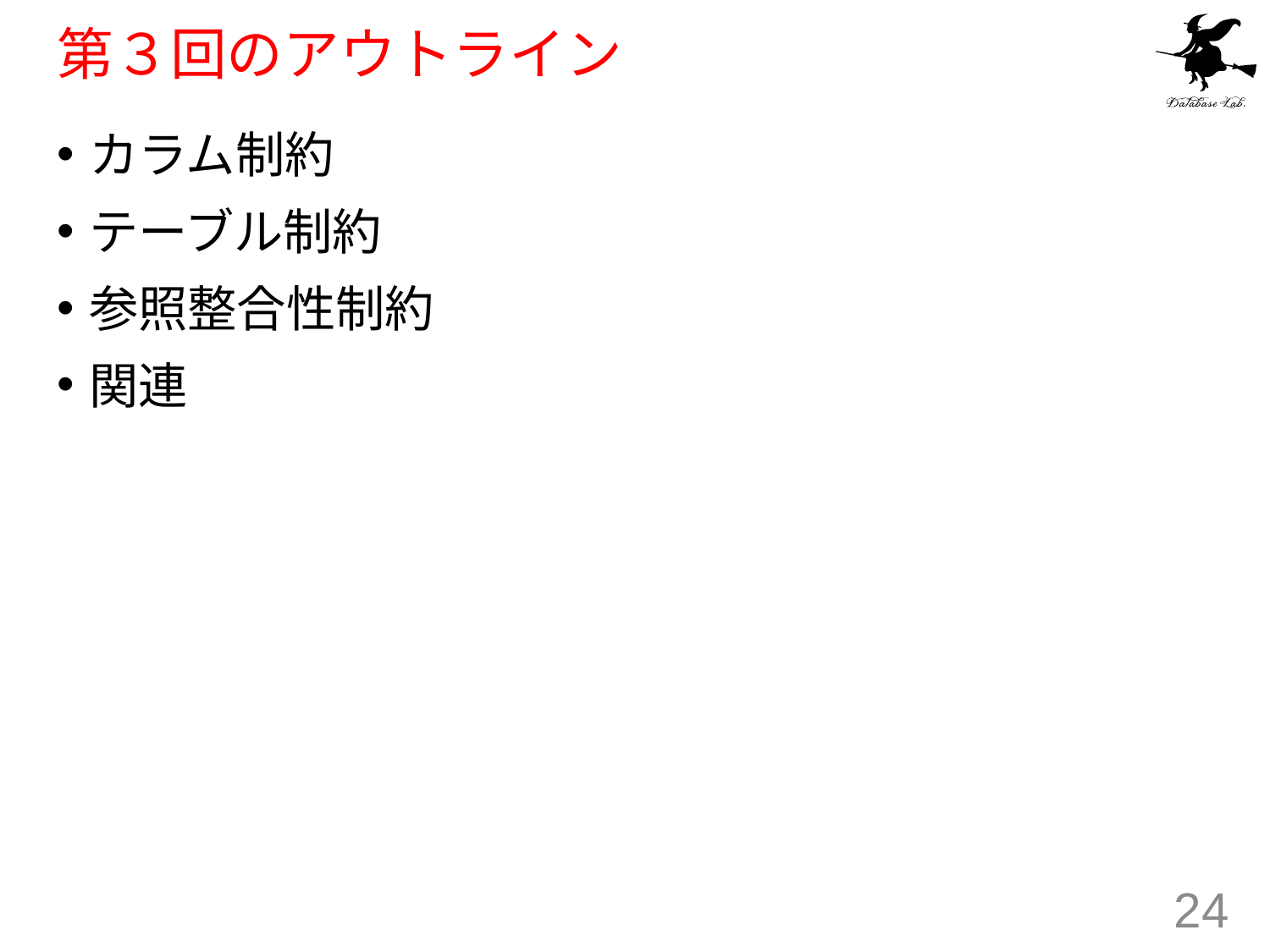

# 第３回のアウトライン
カラム制約
テーブル制約
参照整合性制約
関連
24